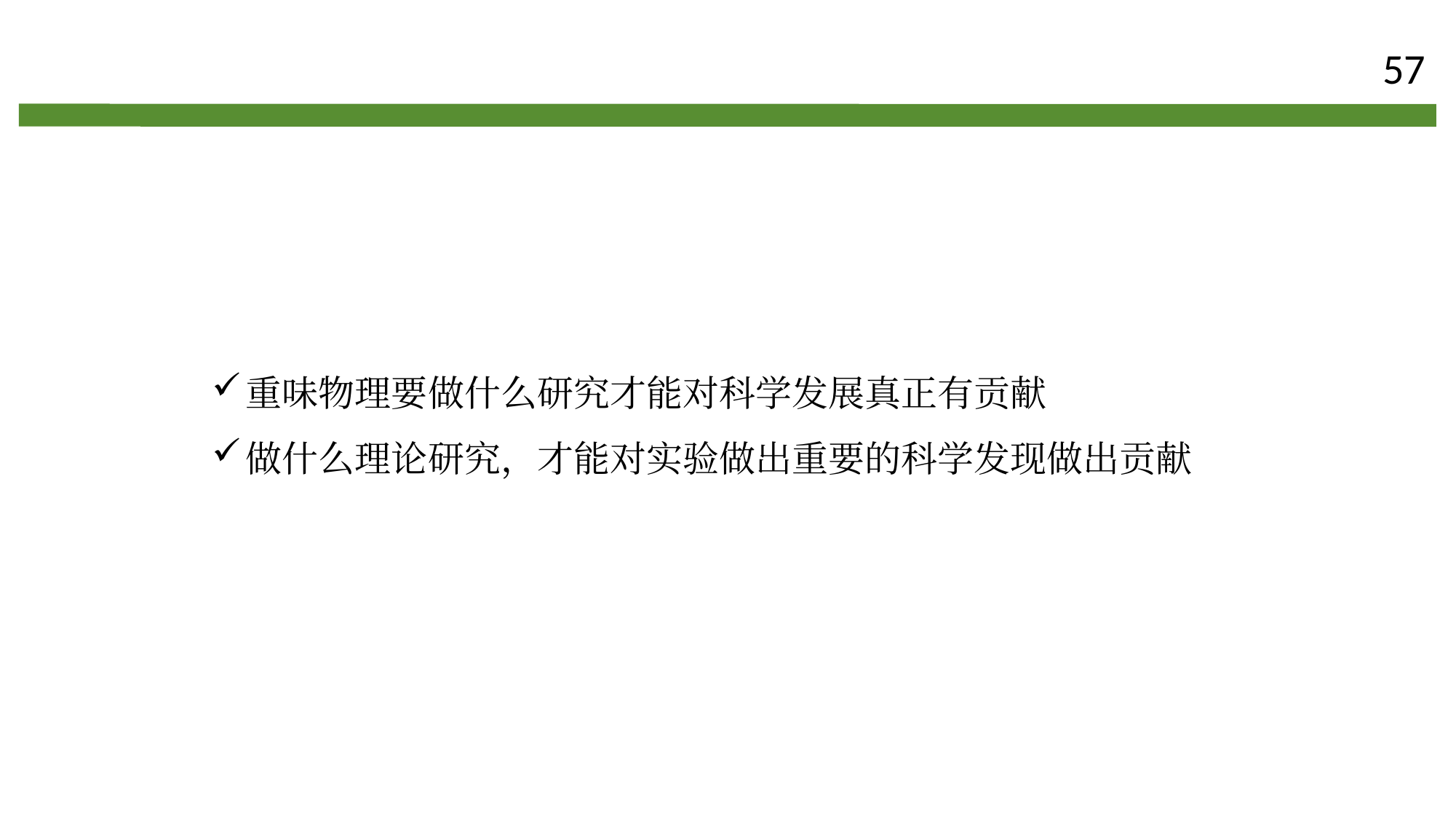

57

重味物理要做什么研究才能对科学发展真正有贡献
做什么理论研究，才能对实验做出重要的科学发现做出贡献